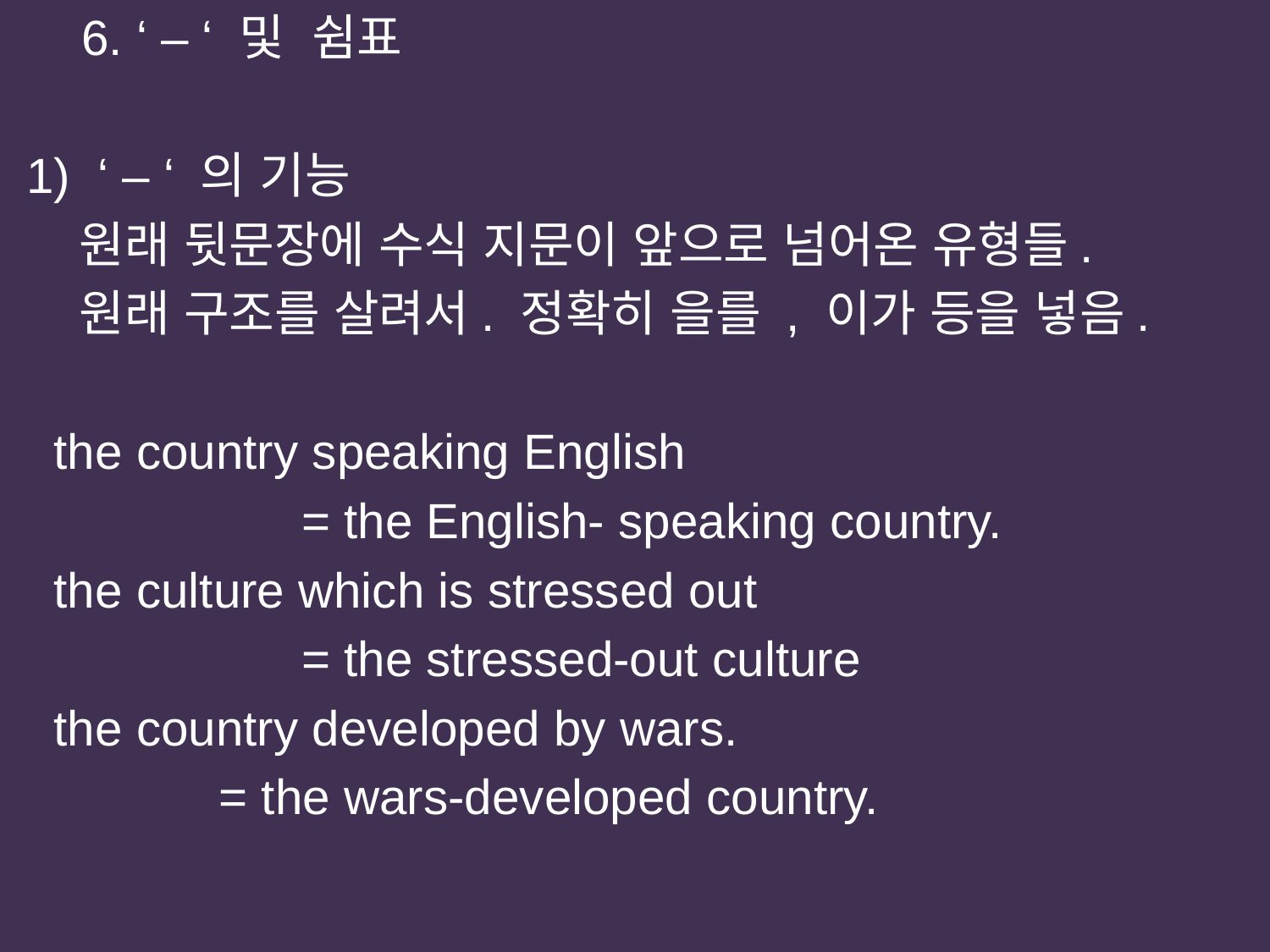

6. ‘ – ‘ 및  쉼표

 1)  ‘ – ‘ 의 기능
    원래 뒷문장에 수식 지문이 앞으로 넘어온 유형들.
    원래 구조를 살려서. 정확히 을를 , 이가 등을 넣음.

   the country speaking English
                     = the English- speaking country.
   the culture which is stressed out
                     = the stressed-out culture
   the country developed by wars.
               = the wars-developed country.

#